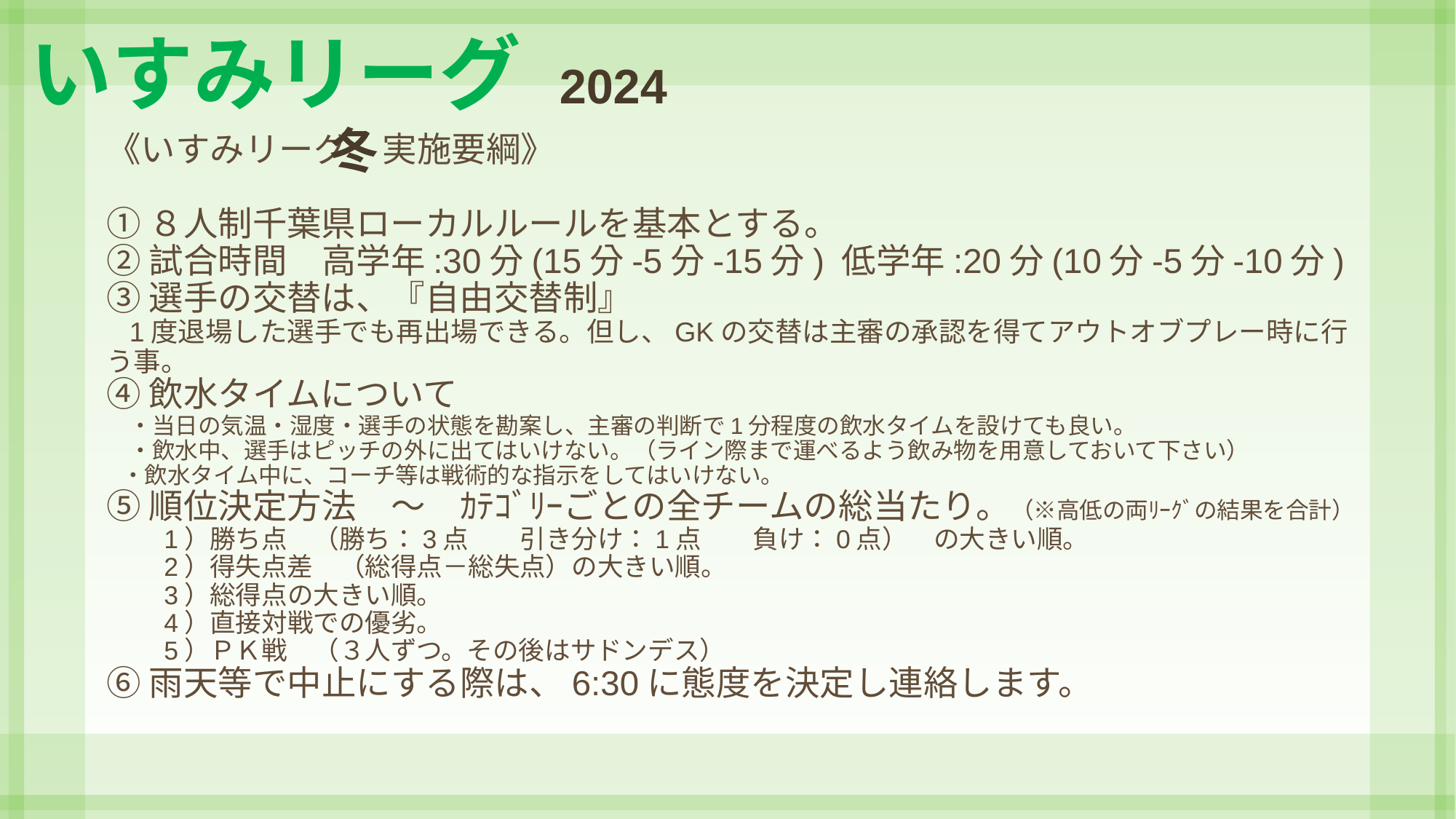

いすみリーグ 2024冬
《いすみリーグ　実施要綱》

①８人制千葉県ローカルルールを基本とする。
②試合時間　高学年:30分(15分-5分-15分) 低学年:20分(10分-5分-10分)
③選手の交替は、『自由交替制』
   1度退場した選手でも再出場できる。但し、GKの交替は主審の承認を得てアウトオブプレー時に行う事。
④飲水タイムについて
　・当日の気温・湿度・選手の状態を勘案し、主審の判断で1分程度の飲水タイムを設けても良い。
　・飲水中、選手はピッチの外に出てはいけない。（ライン際まで運べるよう飲み物を用意しておいて下さい）
  ・飲水タイム中に、コーチ等は戦術的な指示をしてはいけない。
⑤順位決定方法　～　ｶﾃｺﾞﾘｰごとの全チームの総当たり。（※高低の両ﾘｰｸﾞの結果を合計）
　　1）勝ち点　（勝ち：3点　　引き分け：1点　　負け：0点）　の大きい順。
　　2）得失点差　（総得点－総失点）の大きい順。
　　3）総得点の大きい順。
　　4）直接対戦での優劣。
　　5）ＰＫ戦　（３人ずつ。その後はサドンデス）
⑥雨天等で中止にする際は、6:30に態度を決定し連絡します。